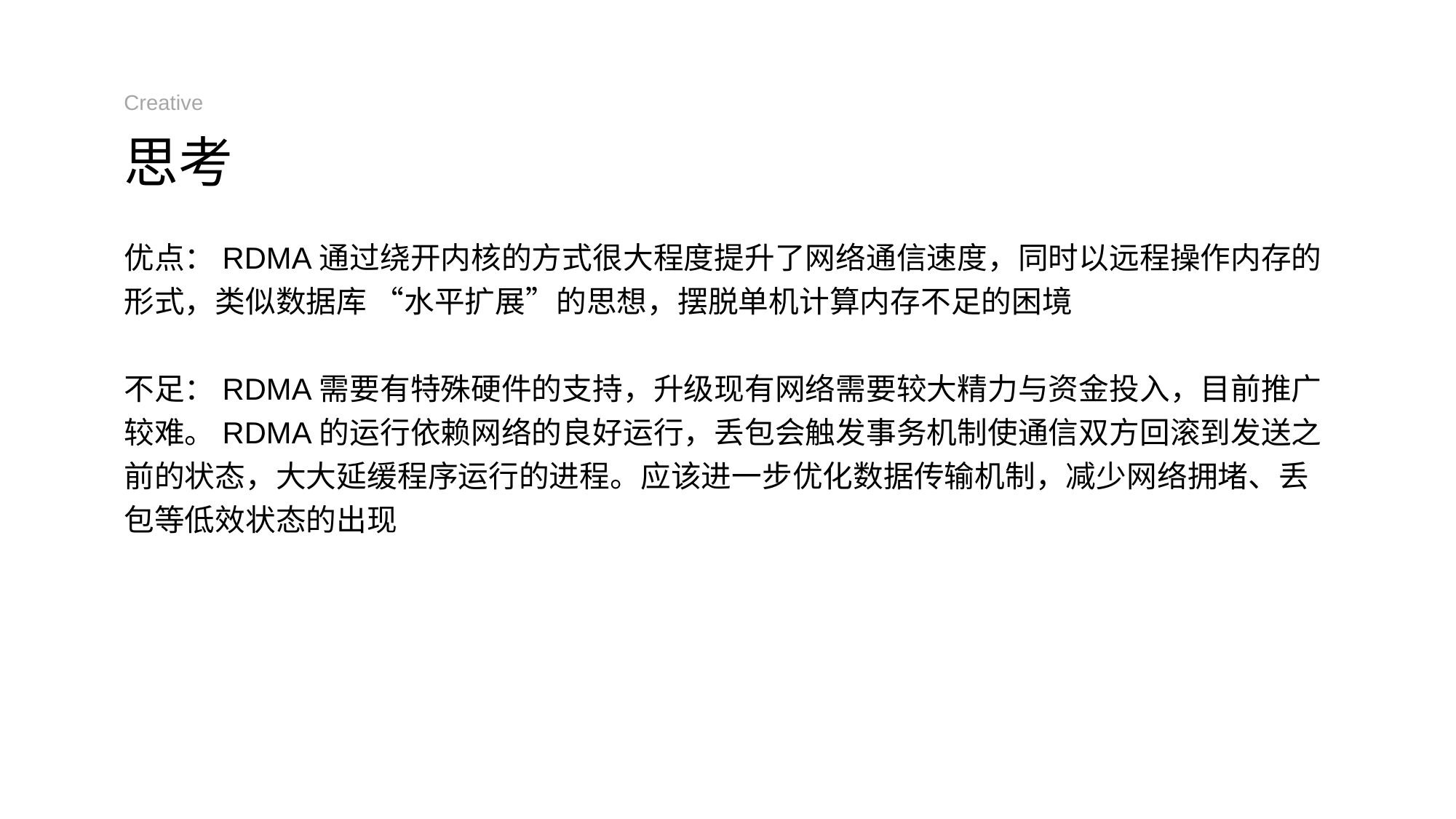

Creative
思考
优点：RDMA通过绕开内核的方式很大程度提升了网络通信速度，同时以远程操作内存的形式，类似数据库 “水平扩展”的思想，摆脱单机计算内存不足的困境

不足：RDMA需要有特殊硬件的支持，升级现有网络需要较大精力与资金投入，目前推广较难。RDMA的运行依赖网络的良好运行，丢包会触发事务机制使通信双方回滚到发送之前的状态，大大延缓程序运行的进程。应该进一步优化数据传输机制，减少网络拥堵、丢包等低效状态的出现